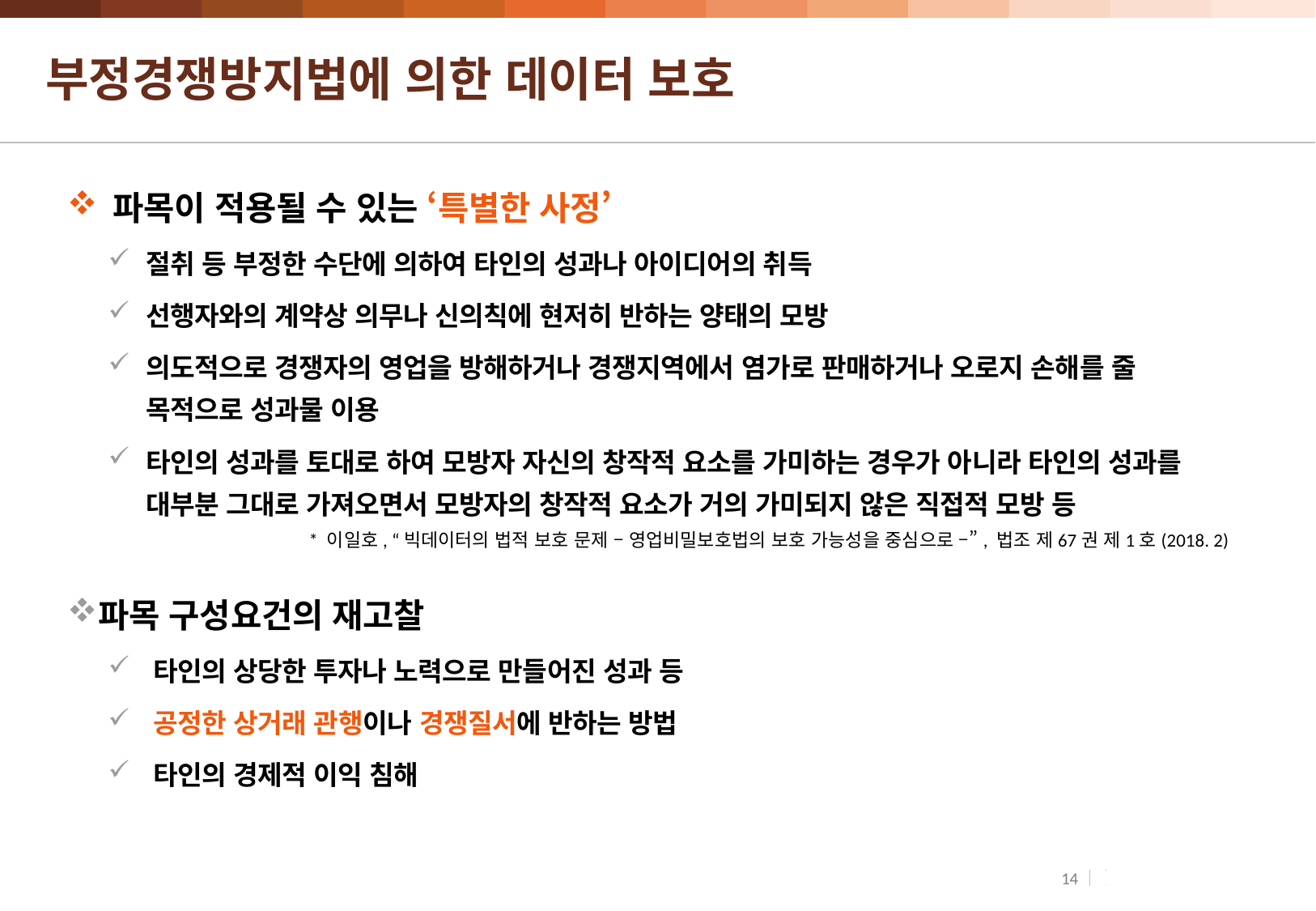

# 부정경쟁방지법에 의한 데이터 보호
파목이 적용될 수 있는 ‘특별한 사정’
절취 등 부정한 수단에 의하여 타인의 성과나 아이디어의 취득
선행자와의 계약상 의무나 신의칙에 현저히 반하는 양태의 모방
의도적으로 경쟁자의 영업을 방해하거나 경쟁지역에서 염가로 판매하거나 오로지 손해를 줄 목적으로 성과물 이용
타인의 성과를 토대로 하여 모방자 자신의 창작적 요소를 가미하는 경우가 아니라 타인의 성과를 대부분 그대로 가져오면서 모방자의 창작적 요소가 거의 가미되지 않은 직접적 모방 등

파목 구성요건의 재고찰
타인의 상당한 투자나 노력으로 만들어진 성과 등
공정한 상거래 관행이나 경쟁질서에 반하는 방법
타인의 경제적 이익 침해
* 이일호, “빅데이터의 법적 보호 문제 – 영업비밀보호법의 보호 가능성을 중심으로 –”, 법조 제67권 제1호(2018. 2)